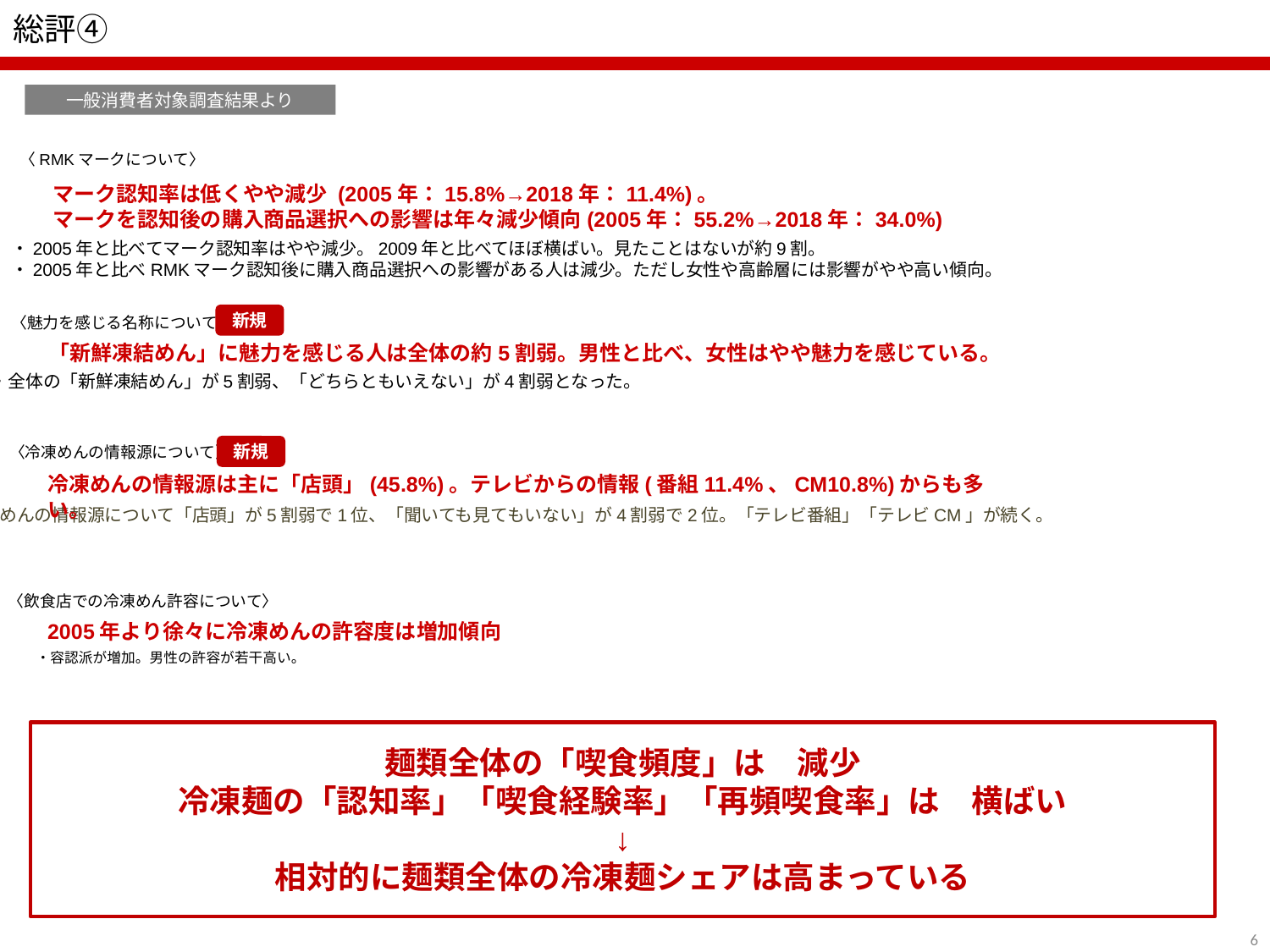

# 総評④
一般消費者対象調査結果より
〈RMKマークについて〉
マーク認知率は低くやや減少 (2005年：15.8%→2018年：11.4%)。
マークを認知後の購入商品選択への影響は年々減少傾向(2005年：55.2%→2018年：34.0%)
・2005年と比べてマーク認知率はやや減少。2009年と比べてほぼ横ばい。見たことはないが約9割。
・2005年と比べRMKマーク認知後に購入商品選択への影響がある人は減少。ただし女性や高齢層には影響がやや高い傾向。
新規
〈魅力を感じる名称について〉
「新鮮凍結めん」に魅力を感じる人は全体の約5割弱。男性と比べ、女性はやや魅力を感じている。
・全体の「新鮮凍結めん」が5割弱、「どちらともいえない」が4割弱となった。
新規
〈冷凍めんの情報源について〉
冷凍めんの情報源は主に「店頭」(45.8%)。テレビからの情報(番組11.4%、CM10.8%)からも多い。
・冷凍めんの情報源について「店頭」が5割弱で1位、「聞いても見てもいない」が4割弱で2位。「テレビ番組」「テレビCM」が続く。
〈飲食店での冷凍めん許容について〉
2005年より徐々に冷凍めんの許容度は増加傾向
・容認派が増加。男性の許容が若干高い。
麺類全体の「喫食頻度」は　減少
冷凍麺の「認知率」「喫食経験率」「再頻喫食率」は　横ばい
↓
相対的に麺類全体の冷凍麺シェアは高まっている
6
冷凍めん喫食者対象調査結果より
喫食者は店頭やテレビなどから情報を得て、冷凍めんの様々な利点を理解している。様々な用途・ニーズに合わせて冷凍めんを
喫食している。ただし、未だ「昼食」「夕食」のシーンがメインで、「朝食」「間食」「夜食」シーンの喫食機会拡大が課題。
・冷凍めんを最もよく食べるのは、「うどん」が1位。2015年と比べ「ラーメン」は増加傾向。
・「冷凍素材めん」を食べるが6割強と最も高い。
　男性が「冷凍セットめん」を好み、より簡便志向。30代が「冷凍調理めん」を好み、より時短調理志向。女性や高齢層（50代以上）が「冷凍素材めん」を好み、より調理志向。
・どの麺類とも、「昼食」に冷凍めんを食べるが一番高い（食べないを除く）。「朝食」や「間食」に食べるが低い（5%以下）。「夜食」に食べるが減少傾向。
・朝食で冷凍めんを食べない理由は「ボリュームが多い」が1位。「調理が面倒」が2位。2005年より上位に大きな変化はない。
・各喫食シーンで冷凍麺をよく食べる理由を自由回答で聞くと、
　麺類別で、うどんは鍋と一緒、または〆での相性、そばは各シーンでさっぱり、ヘルシーさ、ラーメンは居酒屋の〆での相性、スパゲティは、レンチンで食べられる手軽さ、お酒(ワイン）との相性が
　特徴的な選択理由となっている。
・冷凍めんに加える具材は「やくみ」「卵」「野菜類」が多い。
・ 2005年より冷凍めんの商品選択理由は「味のよさ」が1位、「低価格」が2位で「食べ慣れ」が3位。2005年より順位に変化はない。
・購入時比較するカテゴリーは、 「冷凍めん以外の冷凍食品」 が1位、「インスタントラーメン」が2位。冷凍めん以外の冷凍食品が逆転した。
・2005年よりボリューム感は「丁度良い」が7割前後で高い。
・RMKマークの認知は一般よりも喫食者のほうが高い。
・認知者にとっては、マークを見たことによる商品選択の影響は大きい。
・RMKマーク認識後の影響は喫食者より一般のほうが大きい。
・魅力を感じる名称については、「新鮮凍結めん」「冷凍めん」の甲乙はつけがたいようだ。
・冷凍めんの情報源については一般と同様に、主に「店頭」。テレビからの情報も多い。
・冷凍めんの情報内容については、「おいしさ」「簡便性」「保存性」「アレンジ性」などの利点が挙がっており、店頭やテレビの情報露出もあり、認知が深まっているようだ。
・飲食店での冷凍めん許容については一般と同様に増加傾向。